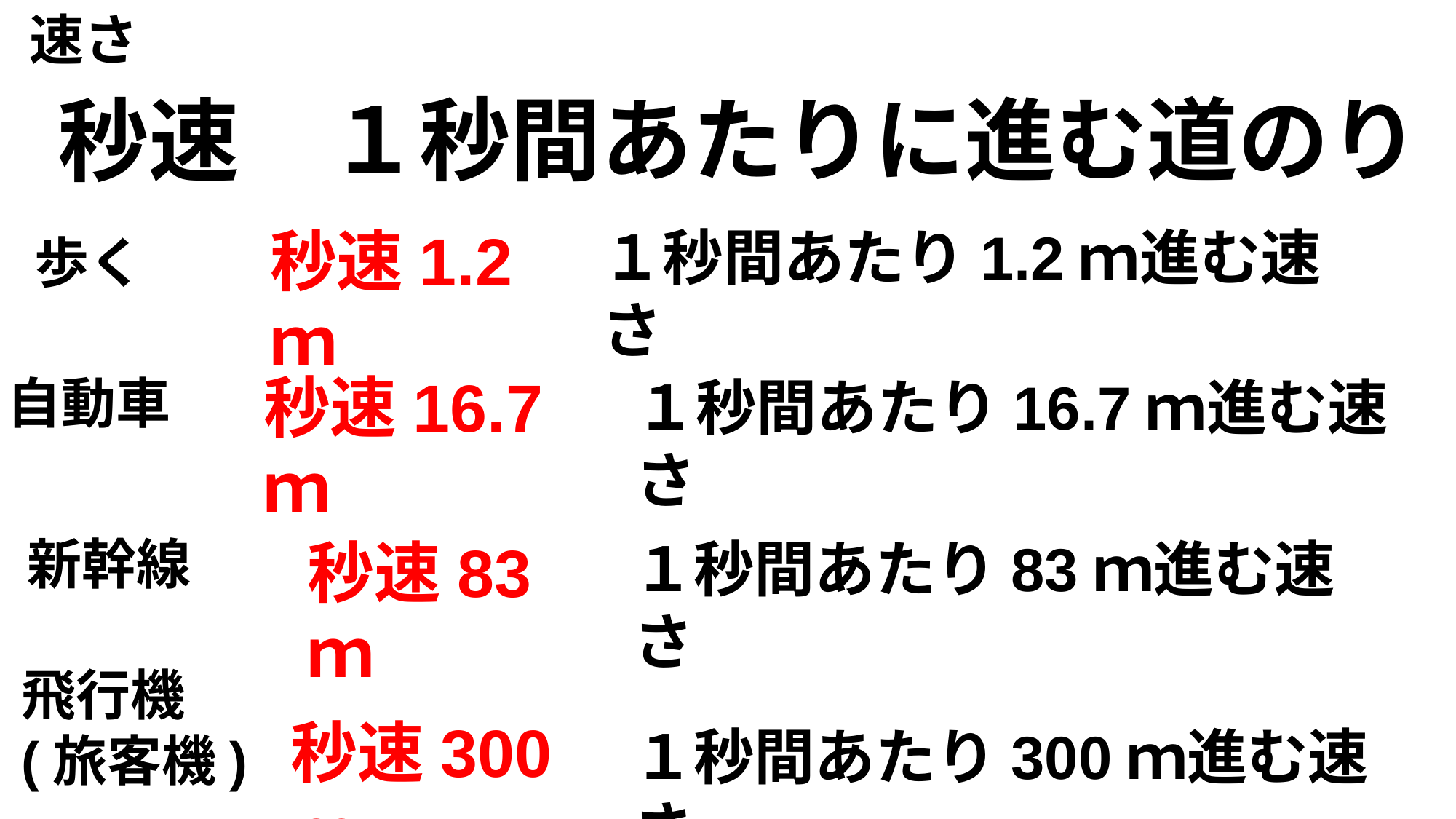

速さ
１秒間あたりに進む道のり
秒速
秒速1.2ｍ
１秒間あたり1.2ｍ進む速さ
歩く
秒速16.7ｍ
自動車
１秒間あたり16.7ｍ進む速さ
新幹線
秒速83ｍ
１秒間あたり83ｍ進む速さ
飛行機
(旅客機)
秒速300ｍ
１秒間あたり300ｍ進む速さ